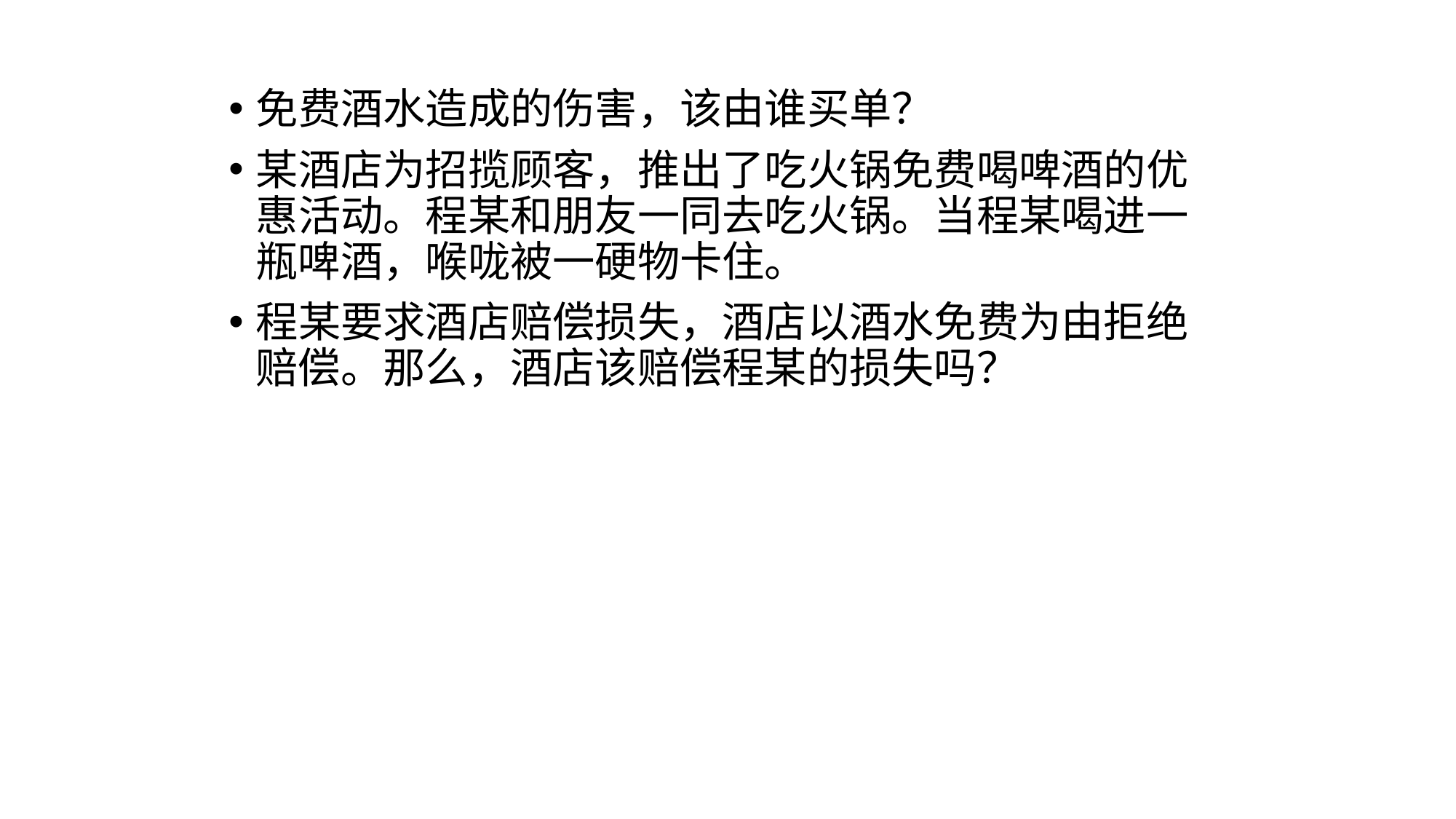

免费酒水造成的伤害，该由谁买单？
某酒店为招揽顾客，推出了吃火锅免费喝啤酒的优惠活动。程某和朋友一同去吃火锅。当程某喝进一瓶啤酒，喉咙被一硬物卡住。
程某要求酒店赔偿损失，酒店以酒水免费为由拒绝赔偿。那么，酒店该赔偿程某的损失吗？